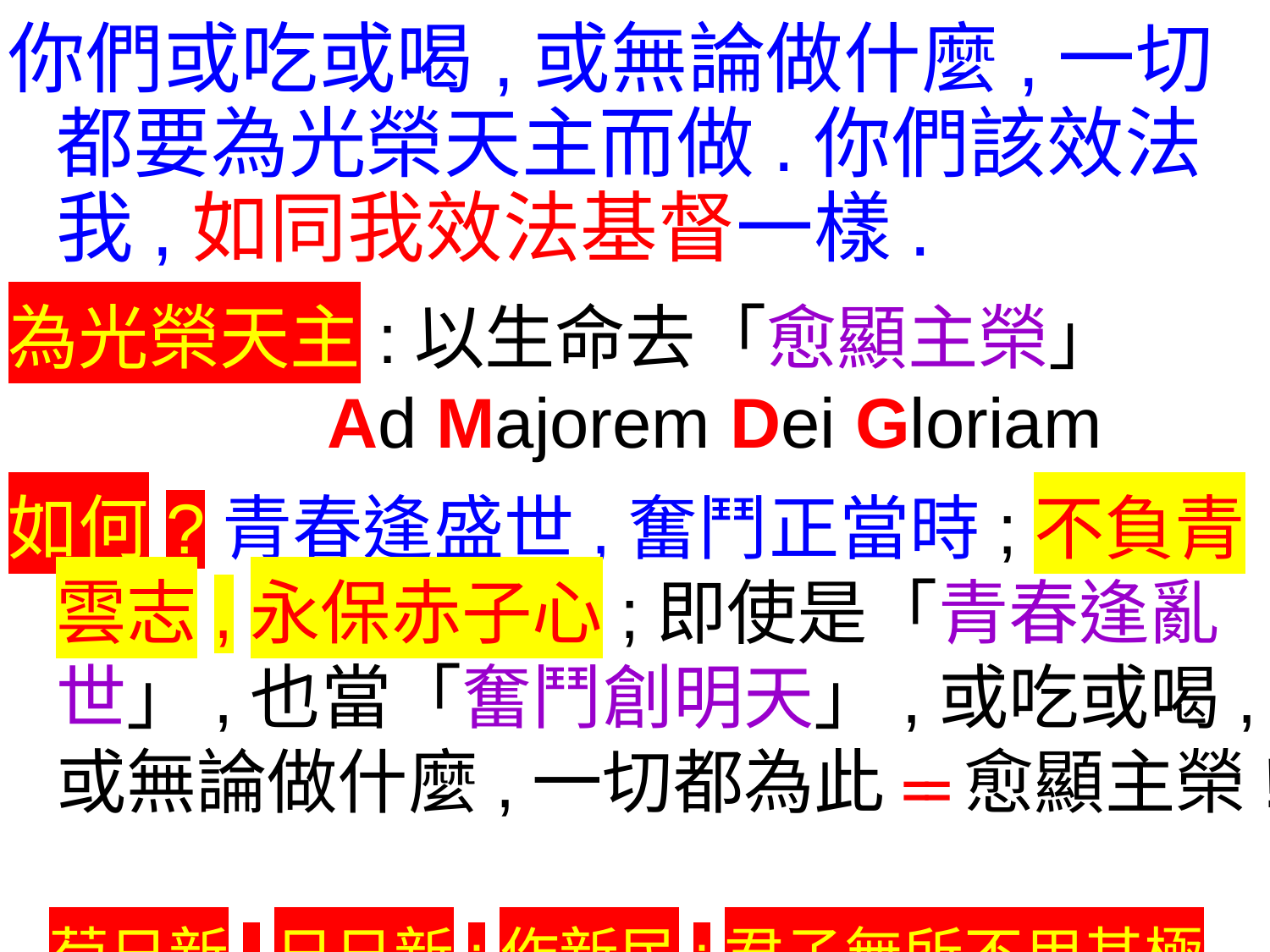

你們或吃或喝,或無論做什麼,一切都要為光榮天主而做.你們該效法我,如同我效法基督一樣.
為光榮天主:以生命去「愈顯主榮」
                Ad Majorem Dei Gloriam
如何?青春逢盛世,奮鬥正當時;不負青雲志,永保赤子心;即使是「青春逢亂世」,也當「奮鬥創明天」,或吃或喝,或無論做什麼,一切都為此==愈顯主榮!
  苟日新,日日新;作新民;君子無所不用其極 (大學)